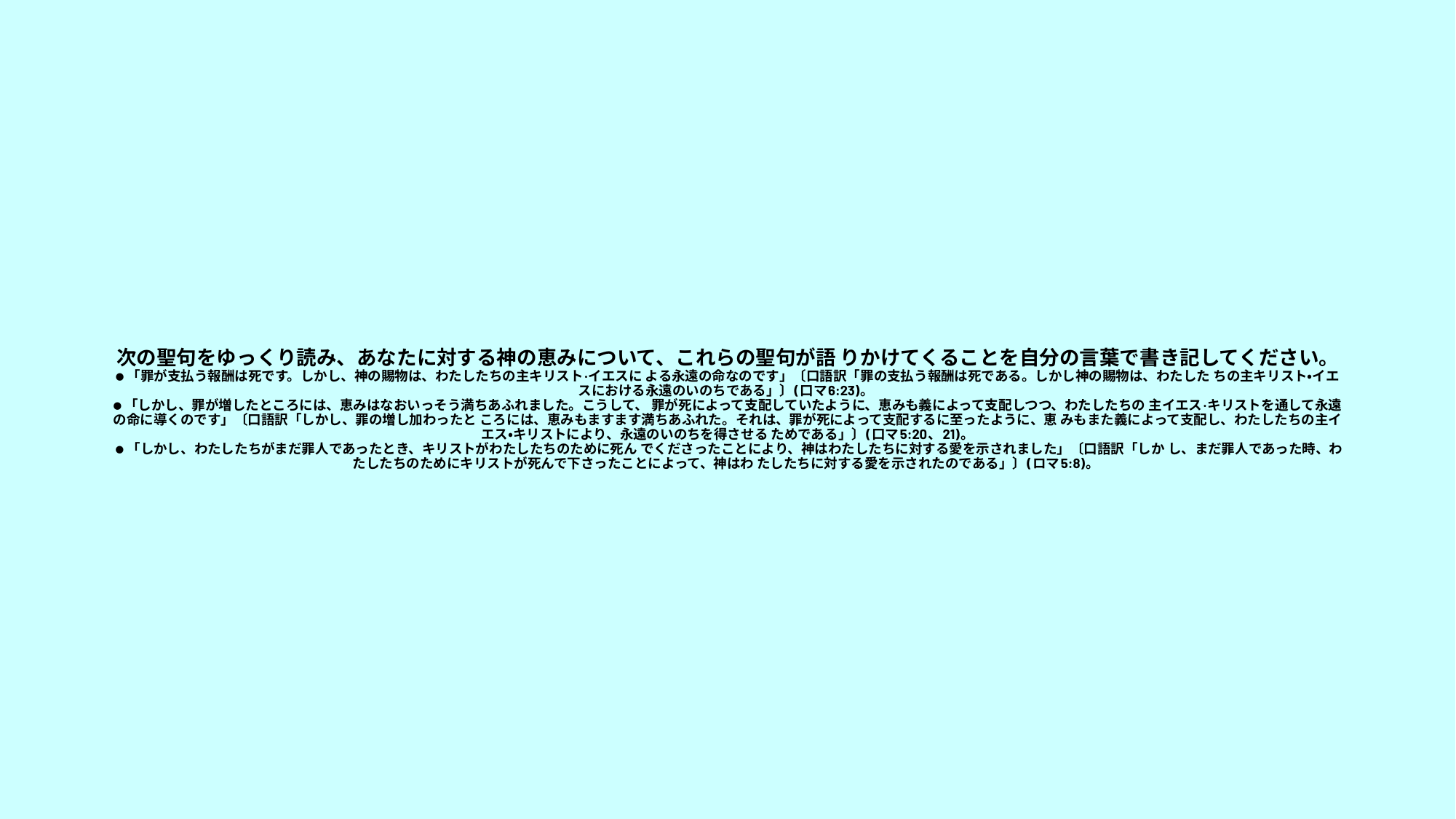

# 次の聖句をゆっくり読み、あなたに対する神の恵みについて、これらの聖句が語 りかけてくることを自分の言葉で書き記してください。 ⚫ 「罪が支払う報酬は死です。しかし、神の賜物は、わたしたちの主キリスト·イエスに よる永遠の命なのです」〔口語訳「罪の支払う報酬は死である。しかし神の賜物は、わたした ちの主キリスト・イエスにおける永遠のいのちである」〕(口マ6:23)。 ⚫ 「しかし、罪が増したところには、恵みはなおいっそう満ちあふれました。こうして、 罪が死によって支配していたように、恵みも義によって支配しつつ、わたしたちの 主イエス·キリストを通して永遠の命に導くのです」〔口語訳「しかし、罪の増し加わったと ころには、恵みもますます満ちあふれた。それは、罪が死によって支配するに至ったように、恵 みもまた義によって支配し、わたしたちの主イエス・キリストにより、永遠のいのちを得させる ためである」〕(口マ5:20、21)。 ⚫ 「しかし、わたしたちがまだ罪人であったとき、キリストがわたしたちのために死ん でくださったことにより、神はわたしたちに対する愛を示されました」〔口語訳「しか し、まだ罪人であった時、わたしたちのためにキリストが死んで下さったことによって、神はわ たしたちに対する愛を示されたのである」〕(ロマ5:8)。